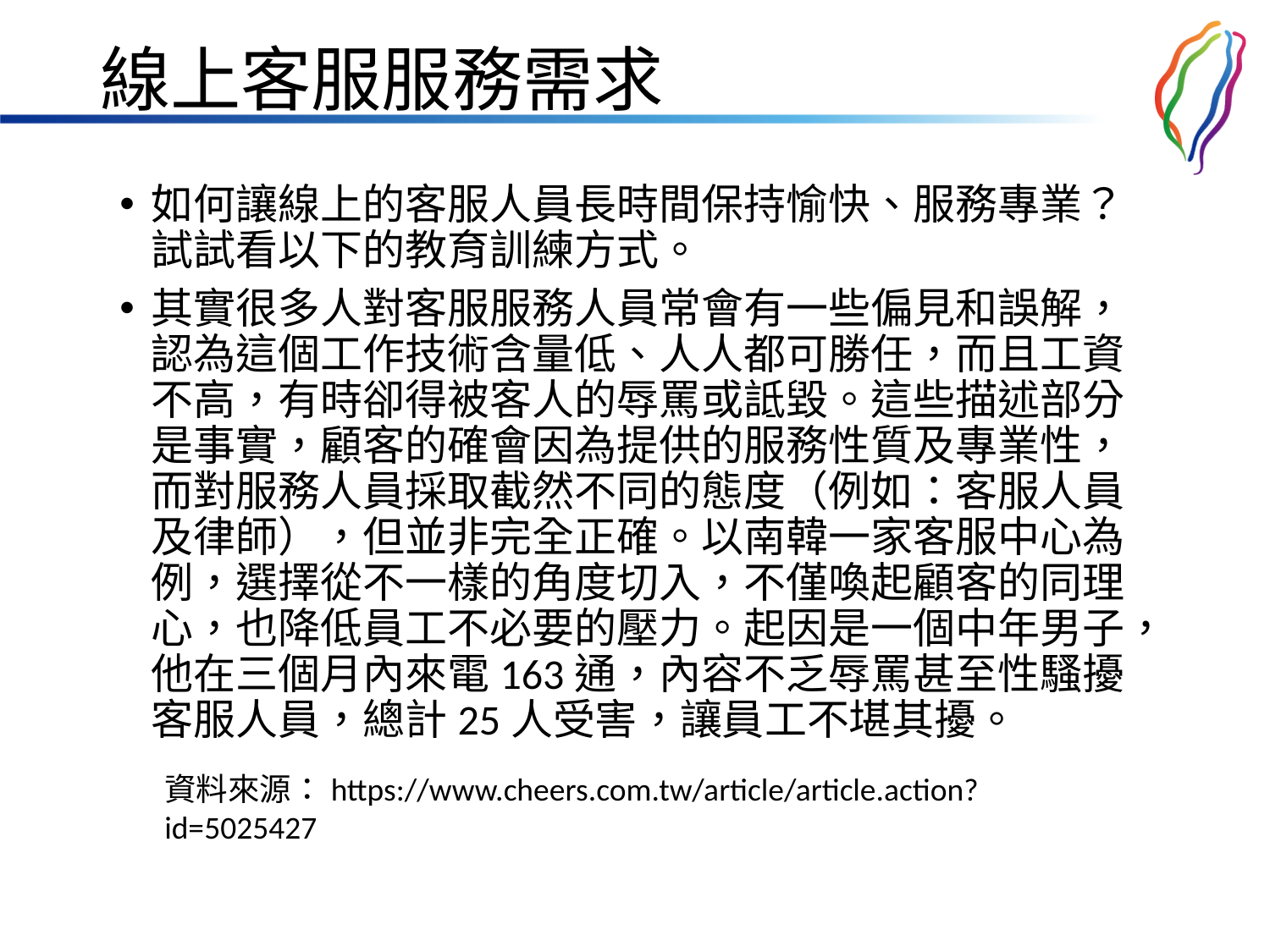

#
線上客服服務需求
如何讓線上的客服人員長時間保持愉快、服務專業？試試看以下的教育訓練方式。
其實很多人對客服服務人員常會有一些偏見和誤解，認為這個工作技術含量低、人人都可勝任，而且工資不高，有時卻得被客人的辱罵或詆毀。這些描述部分是事實，顧客的確會因為提供的服務性質及專業性，而對服務人員採取截然不同的態度（例如：客服人員及律師），但並非完全正確。以南韓一家客服中心為例，選擇從不一樣的角度切入，不僅喚起顧客的同理心，也降低員工不必要的壓力。起因是一個中年男子，他在三個月內來電163通，內容不乏辱罵甚至性騷擾客服人員，總計25人受害，讓員工不堪其擾。

資料來源：https://www.cheers.com.tw/article/article.action?id=5025427